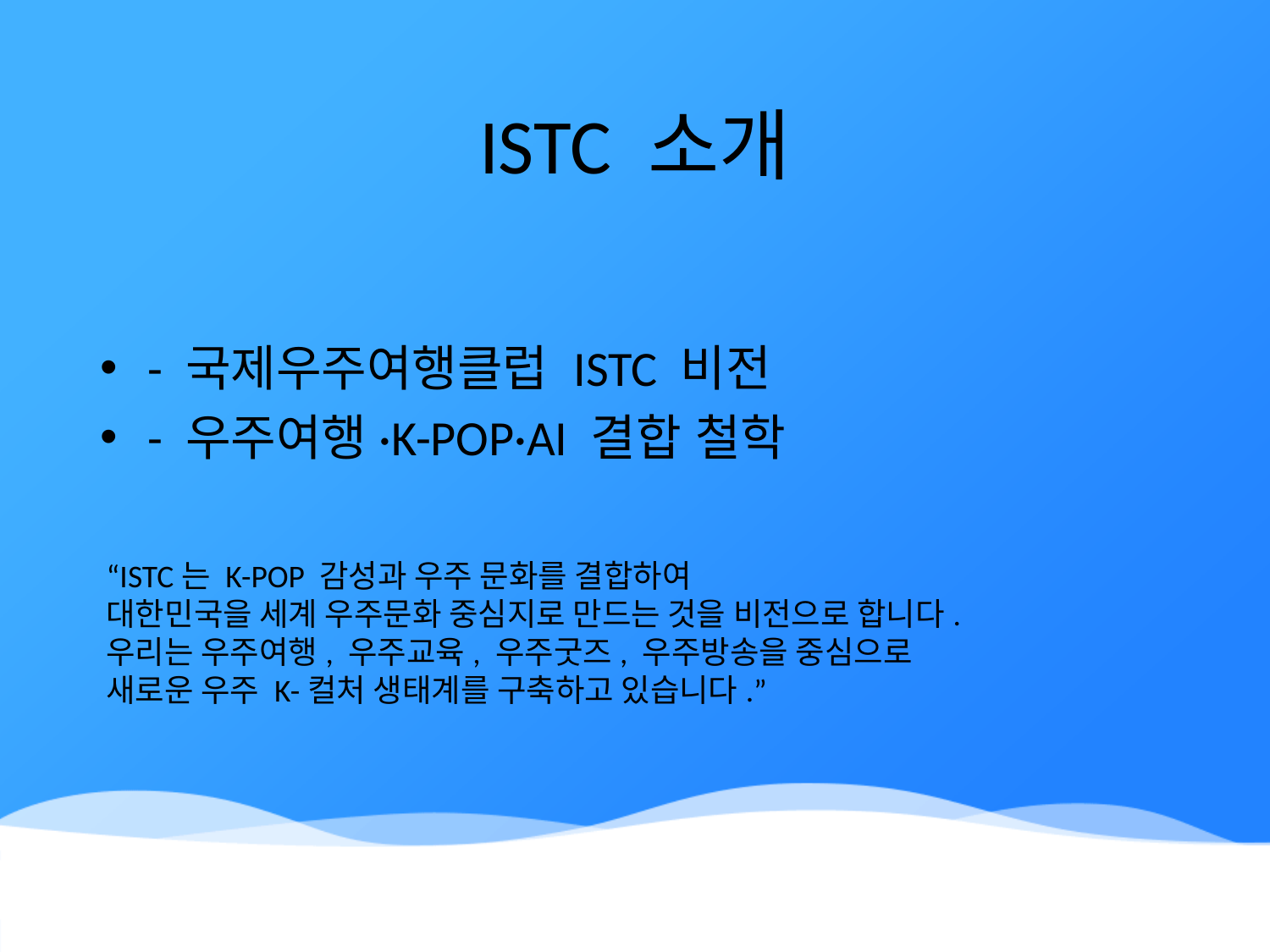

# ISTC 소개

- 국제우주여행클럽 ISTC 비전
- 우주여행·K-POP·AI 결합 철학
“ISTC는 K-POP 감성과 우주 문화를 결합하여
대한민국을 세계 우주문화 중심지로 만드는 것을 비전으로 합니다.
우리는 우주여행, 우주교육, 우주굿즈, 우주방송을 중심으로
새로운 우주 K-컬처 생태계를 구축하고 있습니다.”